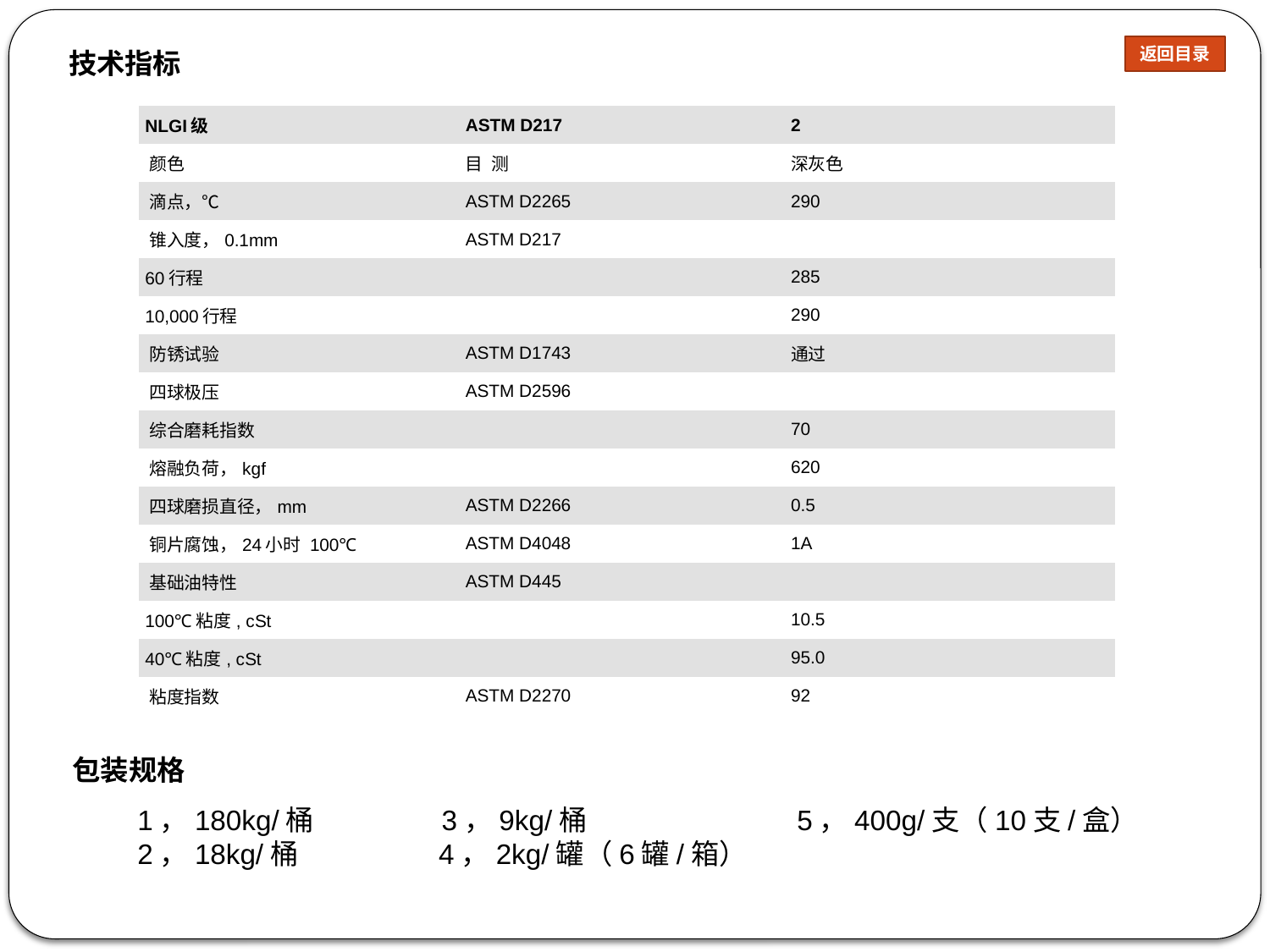

返回目录
技术指标
| NLGI级 | ASTM D217 | 2 |
| --- | --- | --- |
| 颜色 | 目  测 | 深灰色 |
| 滴点，℃ | ASTM D2265 | 290 |
| 锥入度，0.1mm | ASTM D217 |  |
| 60行程 |  | 285 |
| 10,000行程 |  | 290 |
| 防锈试验 | ASTM D1743 | 通过 |
| 四球极压 | ASTM D2596 |  |
| 综合磨耗指数 |  | 70 |
| 熔融负荷，kgf |  | 620 |
| 四球磨损直径，mm | ASTM D2266 | 0.5 |
| 铜片腐蚀，24小时 100℃ | ASTM D4048 | 1A |
| 基础油特性 | ASTM D445 |  |
| 100℃粘度, cSt |  | 10.5 |
| 40℃粘度, cSt |  | 95.0 |
| 粘度指数 | ASTM D2270 | 92 |
包装规格
1，180kg/桶                   3，9kg/桶                                5，400g/支（10支/盒）
2，18kg/桶                     4，2kg/罐（6罐/箱）